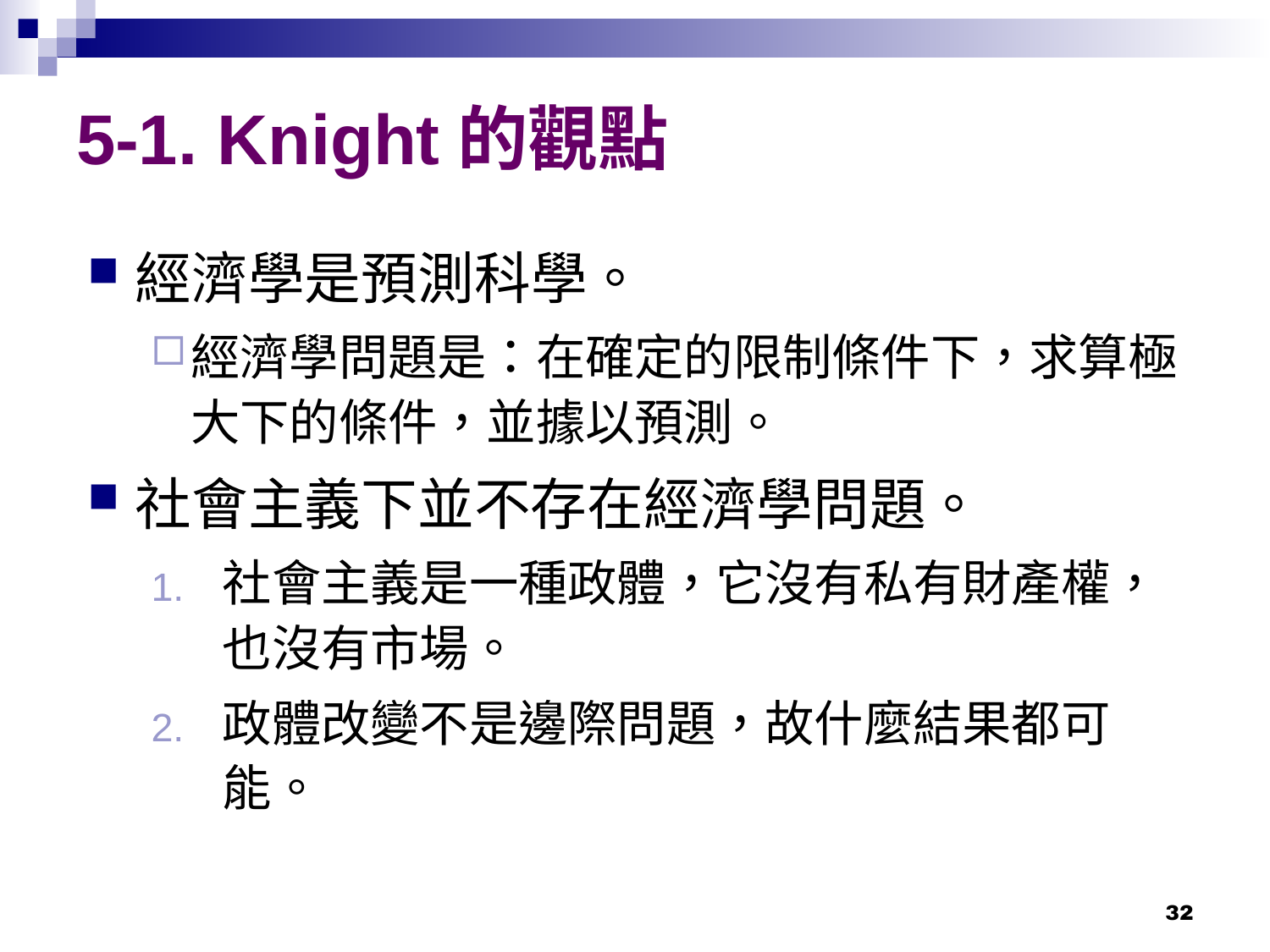

# 5-1. Knight的觀點
經濟學是預測科學。
經濟學問題是：在確定的限制條件下，求算極大下的條件，並據以預測。
社會主義下並不存在經濟學問題。
社會主義是一種政體，它沒有私有財產權，也沒有市場。
政體改變不是邊際問題，故什麼結果都可能。
32